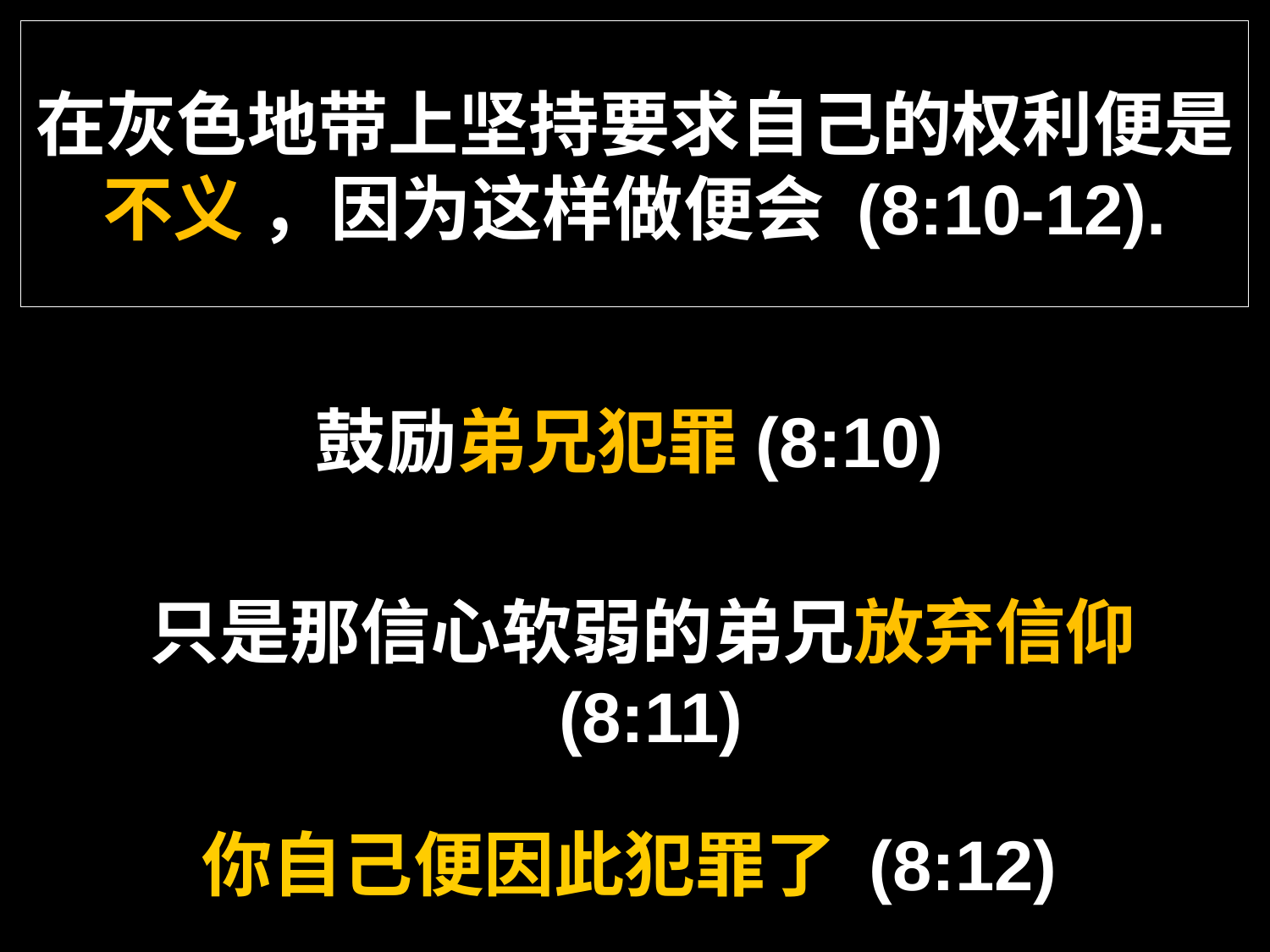

# 在灰色地带上坚持要求自己的权利便是不义 ，因为这样做便会 (8:10-12).
鼓励弟兄犯罪(8:10)

只是那信心软弱的弟兄放弃信仰(8:11)
你自己便因此犯罪了 (8:12)